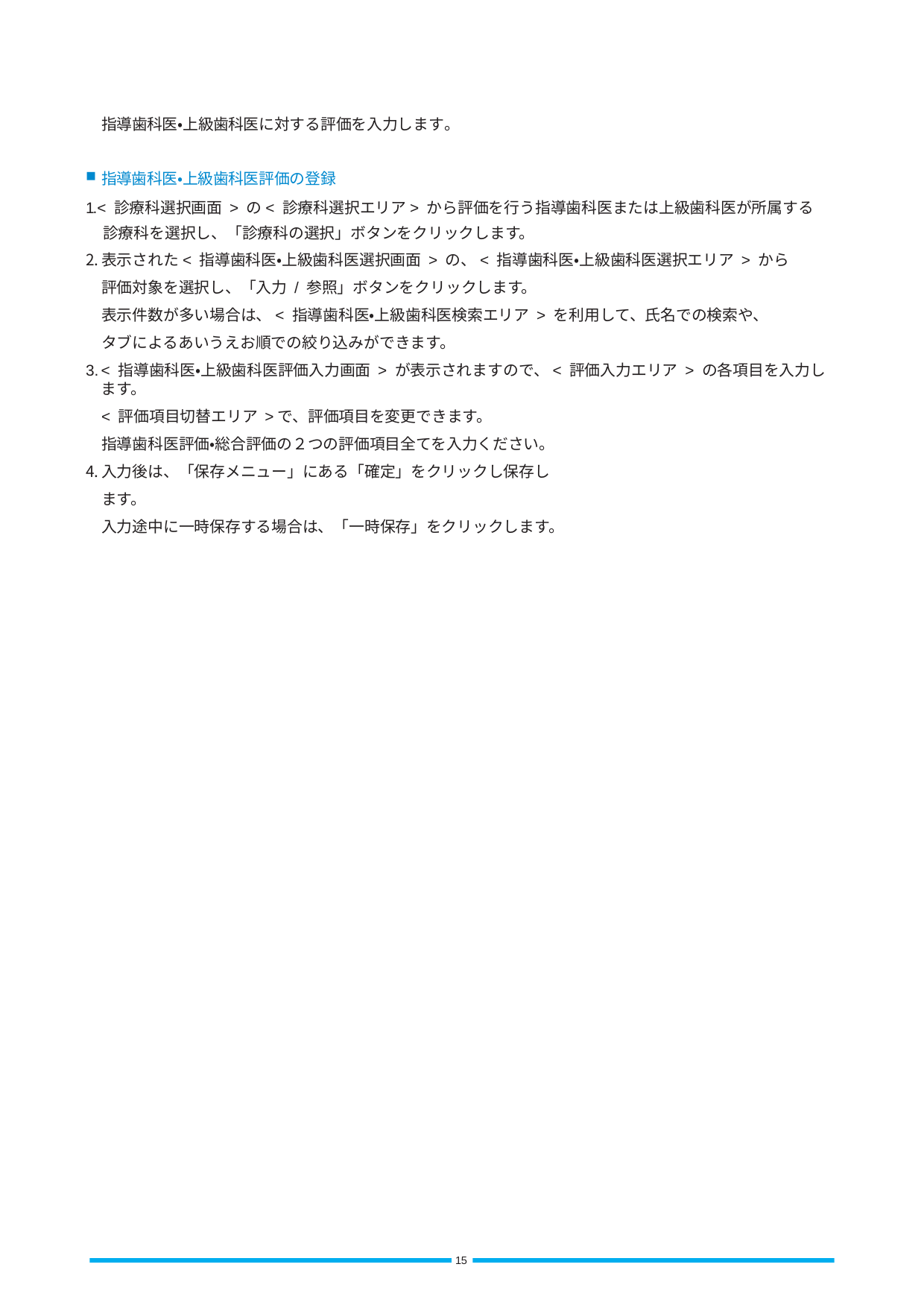

指導歯科医・上級歯科医に対する評価を入力します。

指導歯科医・上級歯科医評価の登録
1.< 診療科選択画面 > の< 診療科選択エリア> から評価を行う指導歯科医または上級歯科医が所属する
	診療科を選択し、「診療科の選択」ボタンをクリックします。
表示された< 指導歯科医・上級歯科医選択画面 > の、< 指導歯科医・上級歯科医選択エリア > から
評価対象を選択し、「入力 / 参照」ボタンをクリックします。
表示件数が多い場合は、< 指導歯科医・上級歯科医検索エリア > を利用して、氏名での検索や、
タブによるあいうえお順での絞り込みができます。
< 指導歯科医・上級歯科医評価入力画面 > が表示されますので、< 評価入力エリア > の各項目を入力します。
< 評価項目切替エリア >で、評価項目を変更できます。
指導歯科医評価・総合評価の２つの評価項目全てを入力ください。
入力後は、「保存メニュー」にある「確定」をクリックし保存します。
入力途中に一時保存する場合は、「一時保存」をクリックします。
15